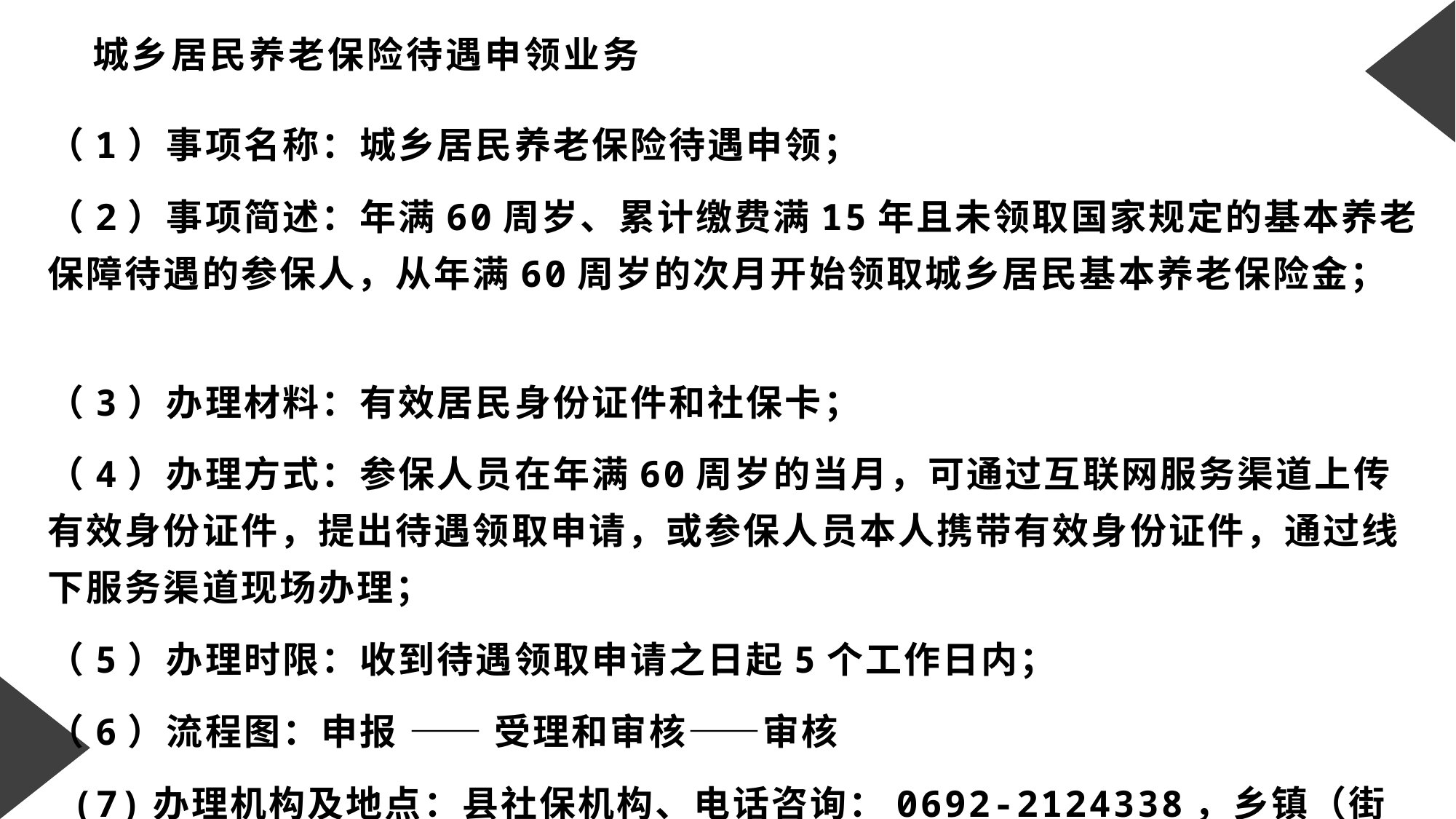

# 城乡居民养老保险待遇申领业务
（1）事项名称：城乡居民养老保险待遇申领；
（2）事项简述：年满60周岁、累计缴费满15年且未领取国家规定的基本养老保障待遇的参保人，从年满60周岁的次月开始领取城乡居民基本养老保险金；
（3）办理材料：有效居民身份证件和社保卡；
（4）办理方式：参保人员在年满60周岁的当月，可通过互联网服务渠道上传有效身份证件，提出待遇领取申请，或参保人员本人携带有效身份证件，通过线下服务渠道现场办理；
（5）办理时限：收到待遇领取申请之日起5个工作日内；
（6）流程图：申报 —— 受理和审核——审核
 (7)办理机构及地点：县社保机构、电话咨询：0692-2124338，乡镇（街道）事务所;